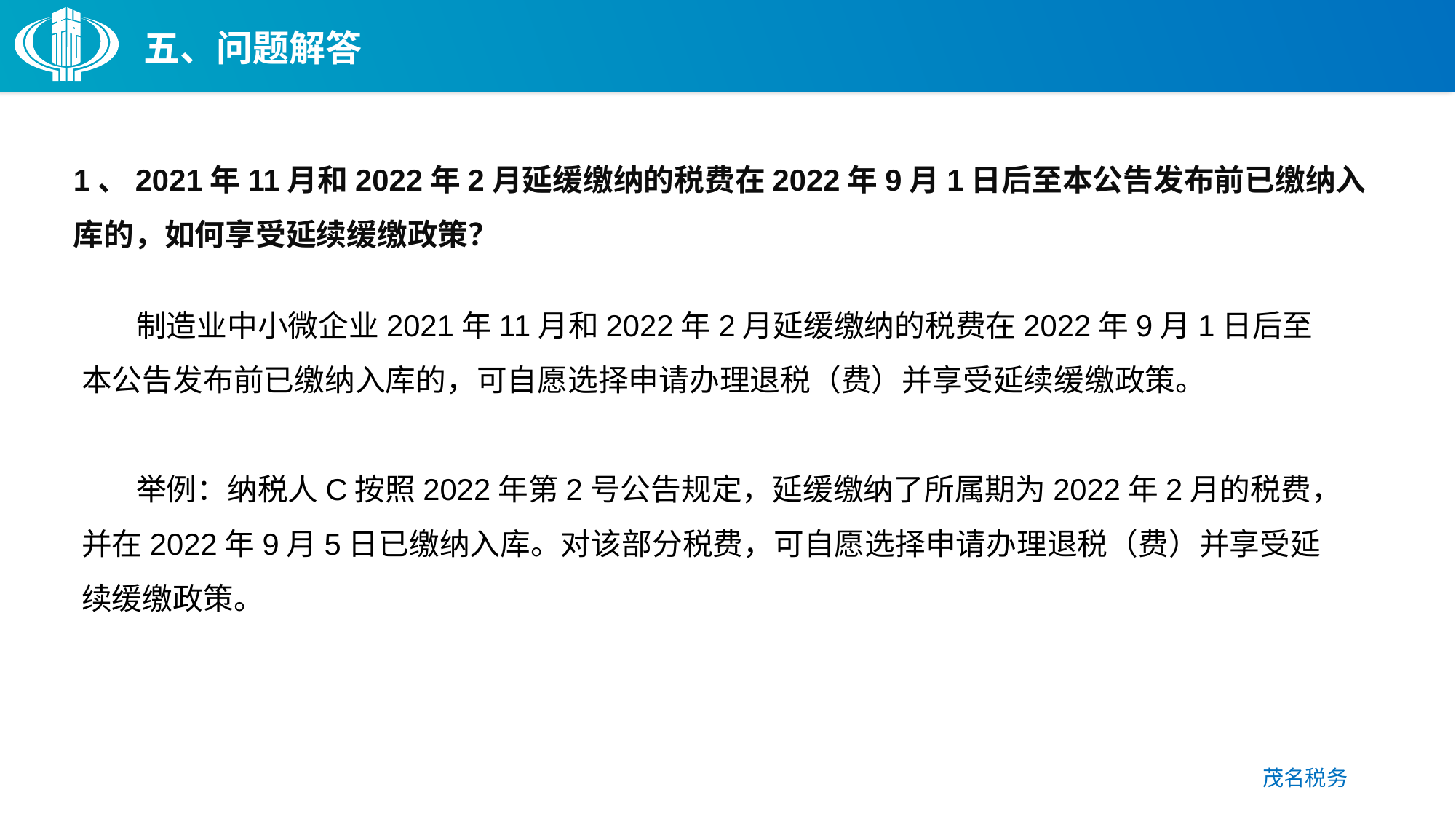

五、问题解答
1、2021年11月和2022年2月延缓缴纳的税费在2022年9月1日后至本公告发布前已缴纳入库的，如何享受延续缓缴政策？
       制造业中小微企业2021年11月和2022年2月延缓缴纳的税费在2022年9月1日后至本公告发布前已缴纳入库的，可自愿选择申请办理退税（费）并享受延续缓缴政策。

       举例：纳税人C按照2022年第2号公告规定，延缓缴纳了所属期为2022年2月的税费，并在2022年9月5日已缴纳入库。对该部分税费，可自愿选择申请办理退税（费）并享受延续缓缴政策。